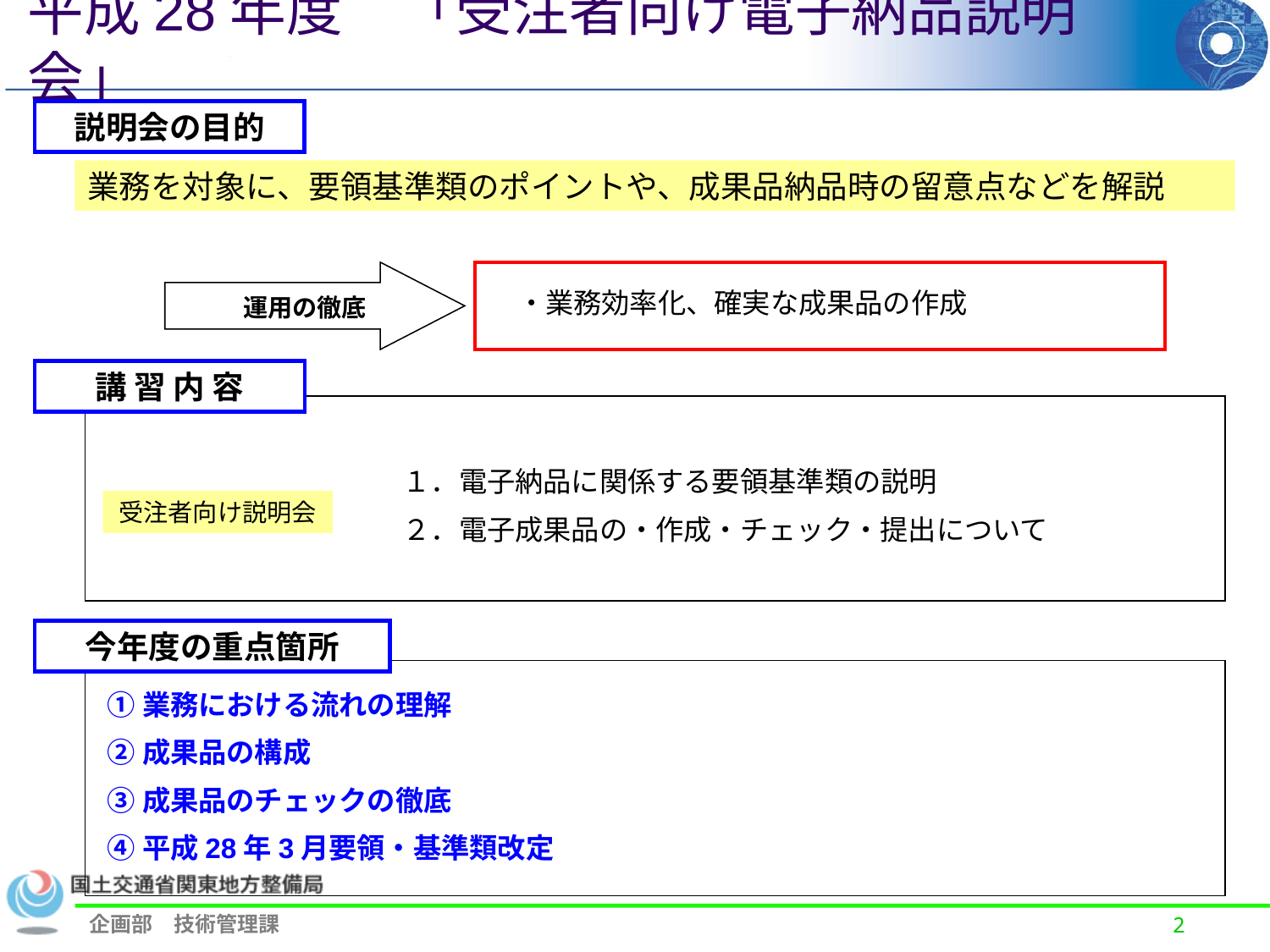

平成28年度　「受注者向け電子納品説明会」
説明会の目的
業務を対象に、要領基準類のポイントや、成果品納品時の留意点などを解説

・業務効率化、確実な成果品の作成
運用の徹底
講 習 内 容

１．電子納品に関係する要領基準類の説明
２．電子成果品の・作成・チェック・提出について
受注者向け説明会
今年度の重点箇所

①業務における流れの理解
②成果品の構成
③成果品のチェックの徹底
④平成28年3月要領・基準類改定